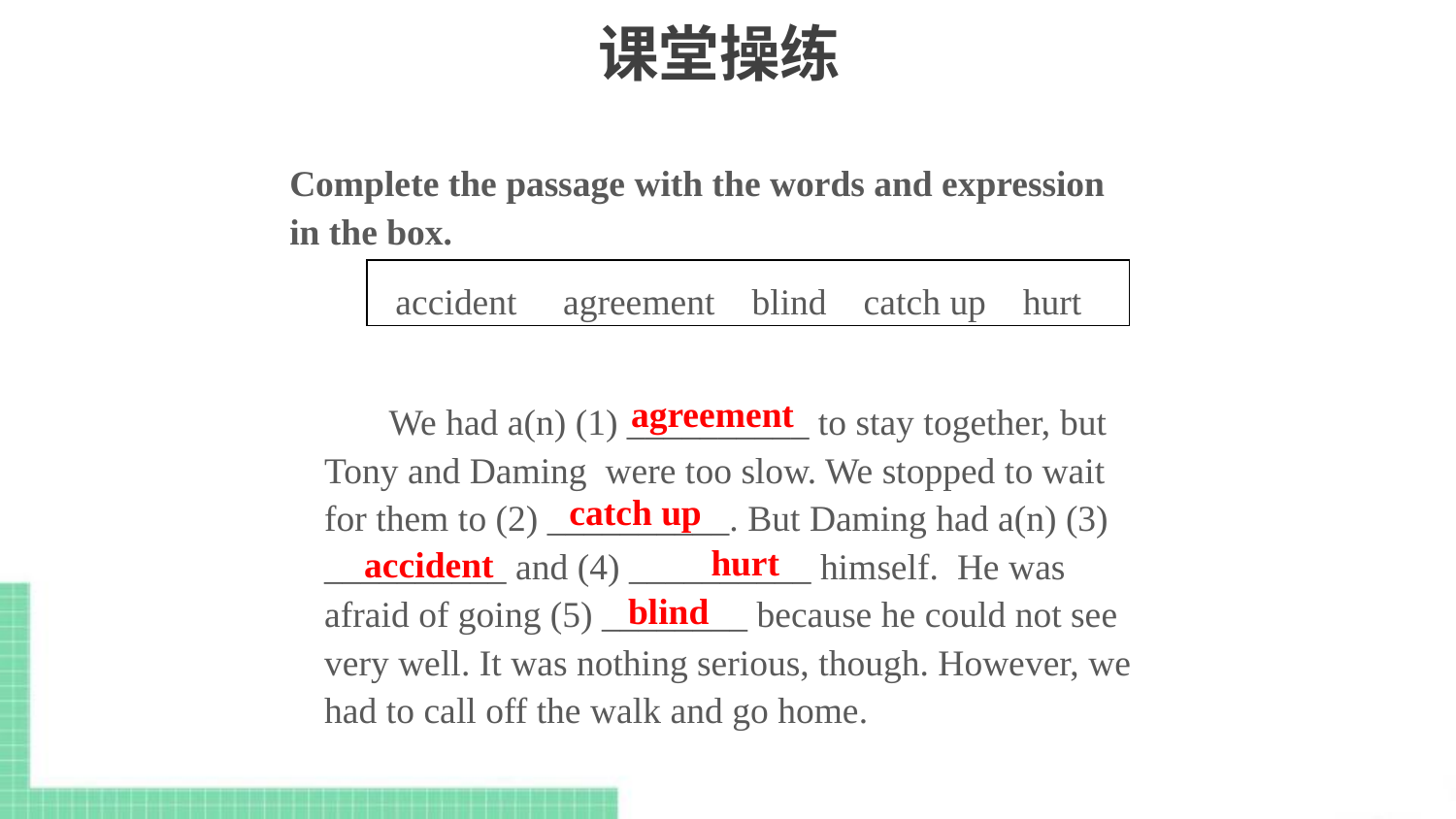

# 课堂操练
Complete the passage with the words and expression in the box.
| accident agreement blind catch up hurt |
| --- |
agreement
       We had a(n) (1) __________ to stay together, but Tony and Daming  were too slow. We stopped to wait
for them to (2) __________. But Daming had a(n) (3) __________ and (4) __________ himself.  He was afraid of going (5) ________ because he could not see very well. It was nothing serious, though. However, we had to call off the walk and go home.
catch up
hurt
 accident
blind